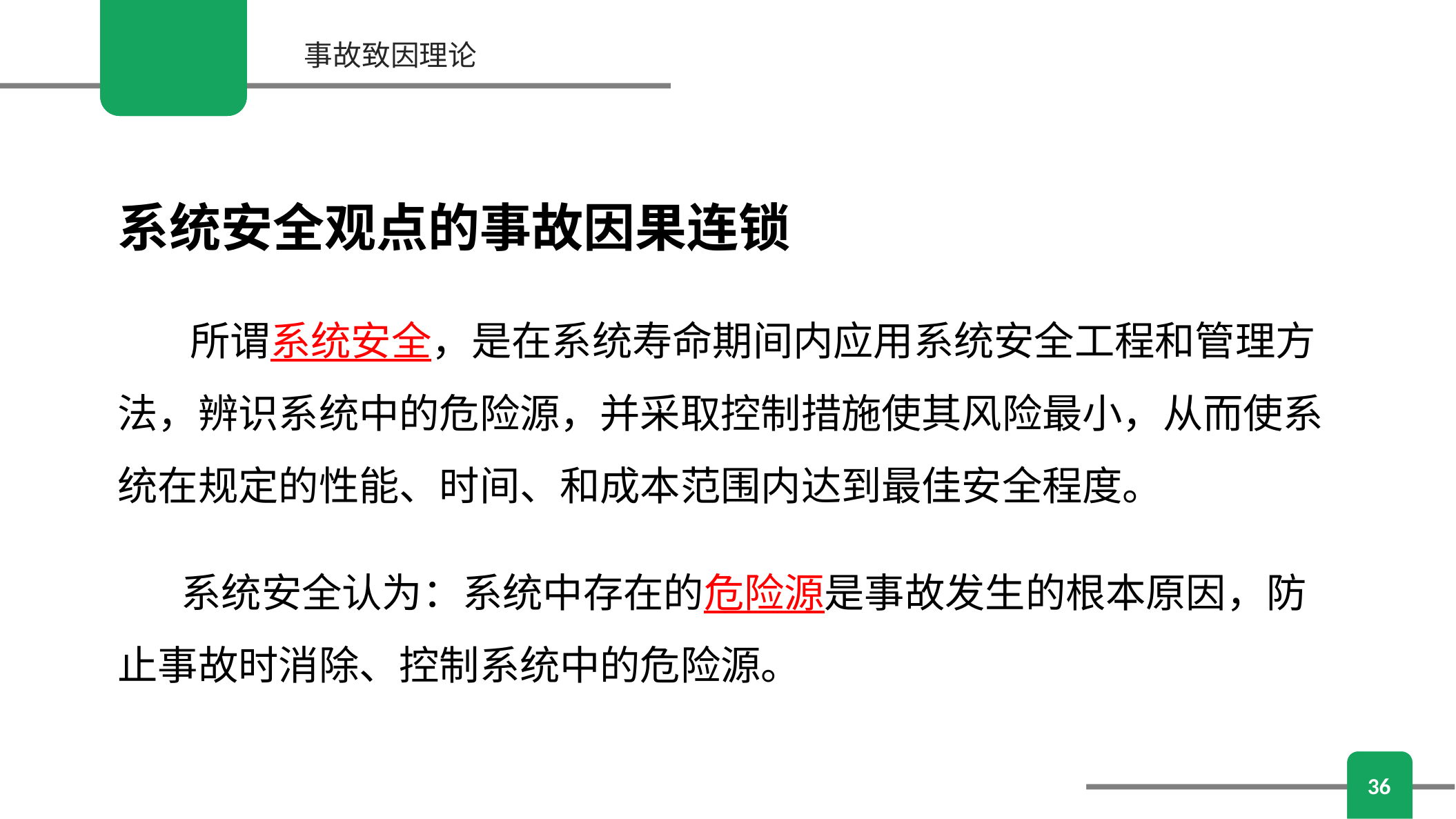

事故致因理论
系统安全观点的事故因果连锁
       所谓系统安全，是在系统寿命期间内应用系统安全工程和管理方法，辨识系统中的危险源，并采取控制措施使其风险最小，从而使系统在规定的性能、时间、和成本范围内达到最佳安全程度。
      系统安全认为：系统中存在的危险源是事故发生的根本原因，防止事故时消除、控制系统中的危险源。
36